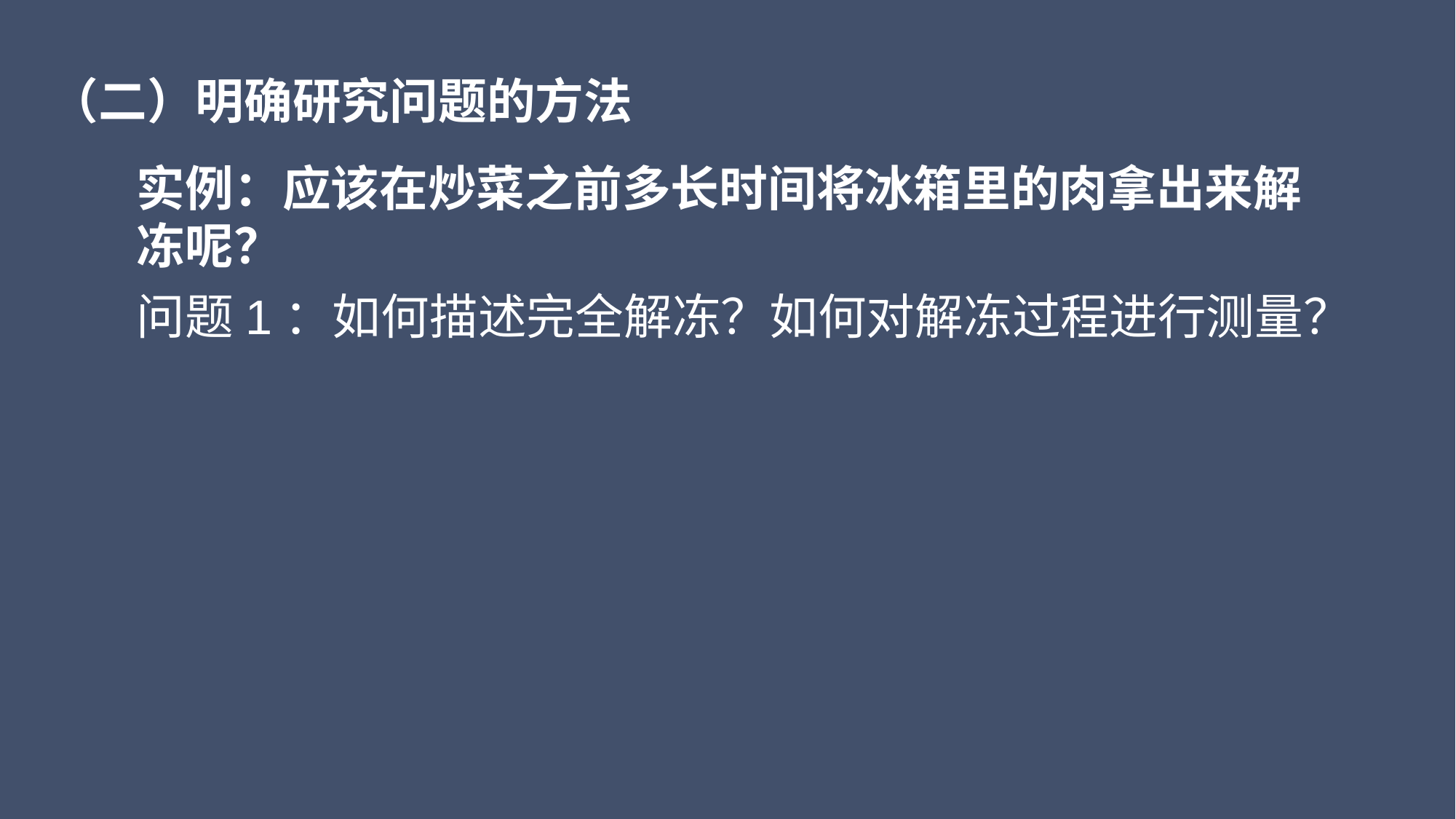

（二）明确研究问题的方法

实例：应该在炒菜之前多长时间将冰箱里的肉拿出来解冻呢？
问题1：如何描述完全解冻？如何对解冻过程进行测量？